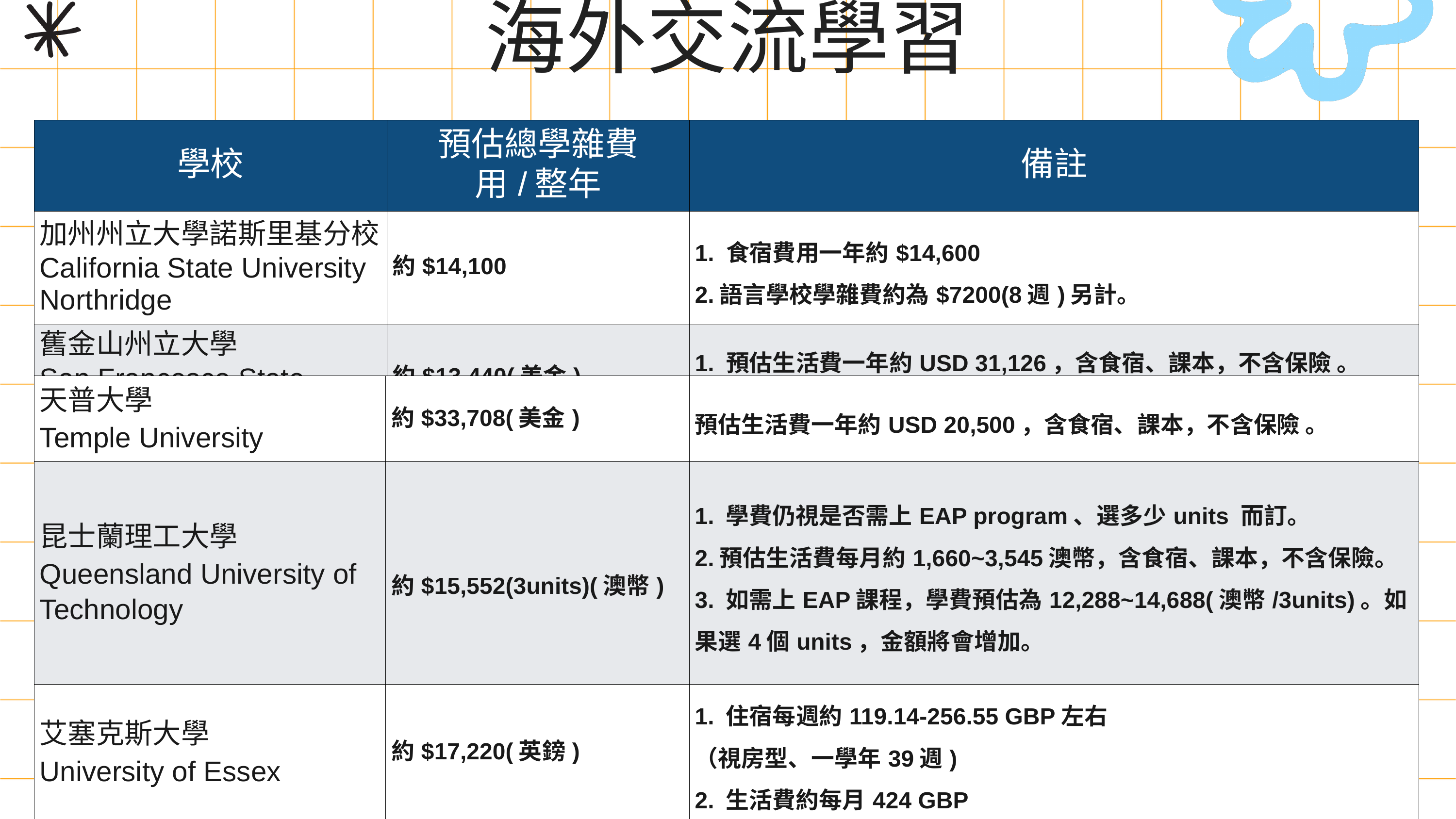

海外交流學習
| 學校 | 預估總學雜費用/整年 | 備註 |
| --- | --- | --- |
| 加州州立大學諾斯里基分校 California State University Northridge | 約$14,100 | 1. 食宿費用一年約$14,600 2.語言學校學雜費約為$7200(8週)另計。 |
| 舊金山州立大學 San Francesco State University | 約$13,440(美金) | 1. 預估生活費一年約USD 31,126，含食宿、課本，不含保險 。 2. 保險費約USD 1,000。 |
| 天普大學 Temple University | 約$33,708(美金) | 預估生活費一年約USD 20,500，含食宿、課本，不含保險 。 |
| --- | --- | --- |
| 昆士蘭理工大學 Queensland University of Technology | 約$15,552(3units)(澳幣) | 1. 學費仍視是否需上EAP program、選多少units 而訂。 2.預估生活費每月約1,660~3,545澳幣，含食宿、課本，不含保險。 3. 如需上EAP課程，學費預估為12,288~14,688(澳幣/3units)。如果選4個units，金額將會增加。 |
| 艾塞克斯大學 University of Essex | 約$17,220(英鎊) | 1. 住宿每週約119.14-256.55 GBP左右 （視房型、一學年39週) 2. 生活費約每月424 GBP |